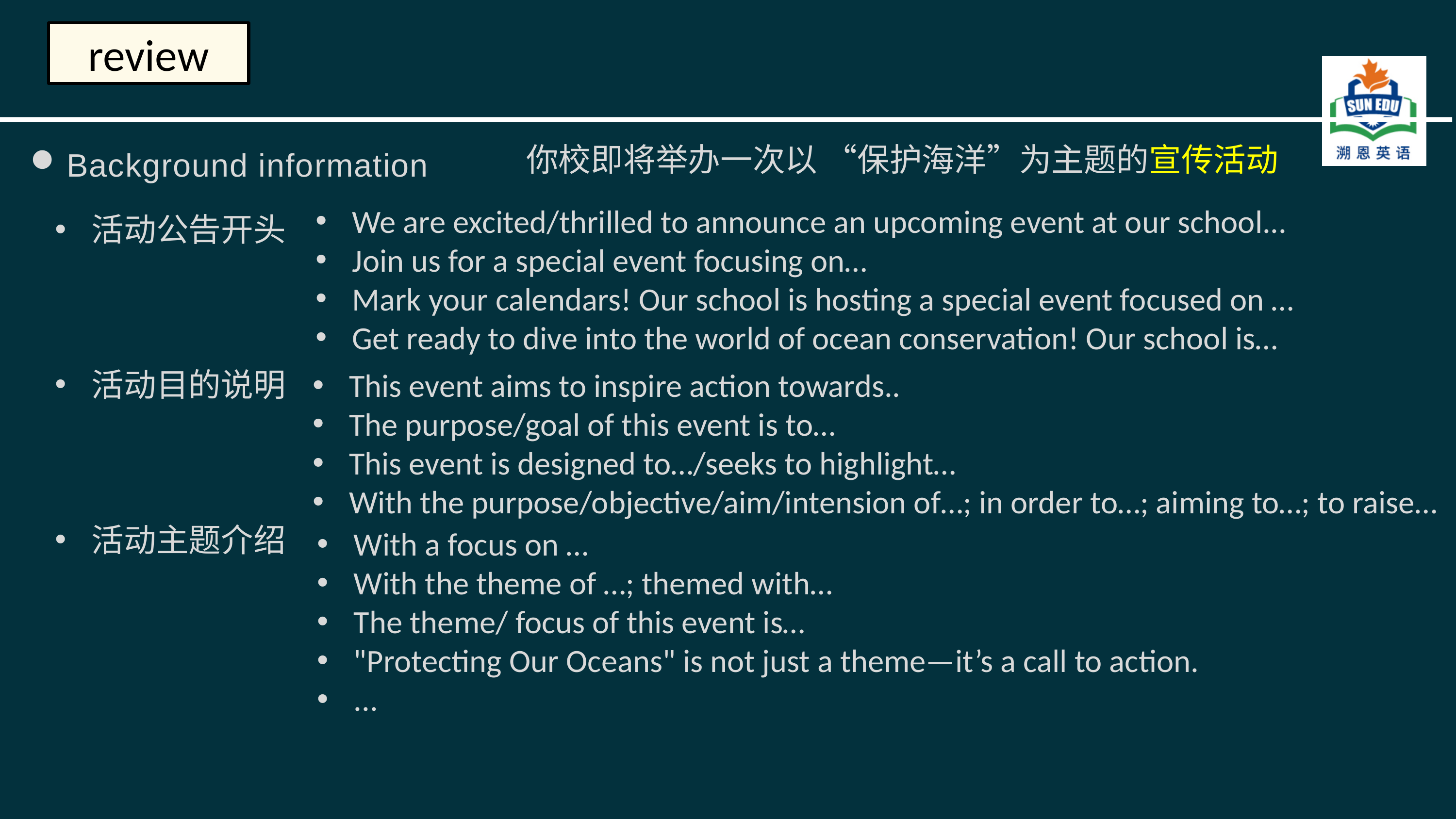

review

你校即将举办一次以 “保护海洋”为主题的宣传活动
Background information
We are excited/thrilled to announce an upcoming event at our school...
Join us for a special event focusing on…
Mark your calendars! Our school is hosting a special event focused on …
Get ready to dive into the world of ocean conservation! Our school is…
活动公告开头

活动目的说明

活动主题介绍
This event aims to inspire action towards..
The purpose/goal of this event is to…
This event is designed to…/seeks to highlight…
With the purpose/objective/aim/intension of…; in order to…; aiming to…; to raise…

With a focus on …
With the theme of …; themed with…
The theme/ focus of this event is…
"Protecting Our Oceans" is not just a theme—it’s a call to action.
...